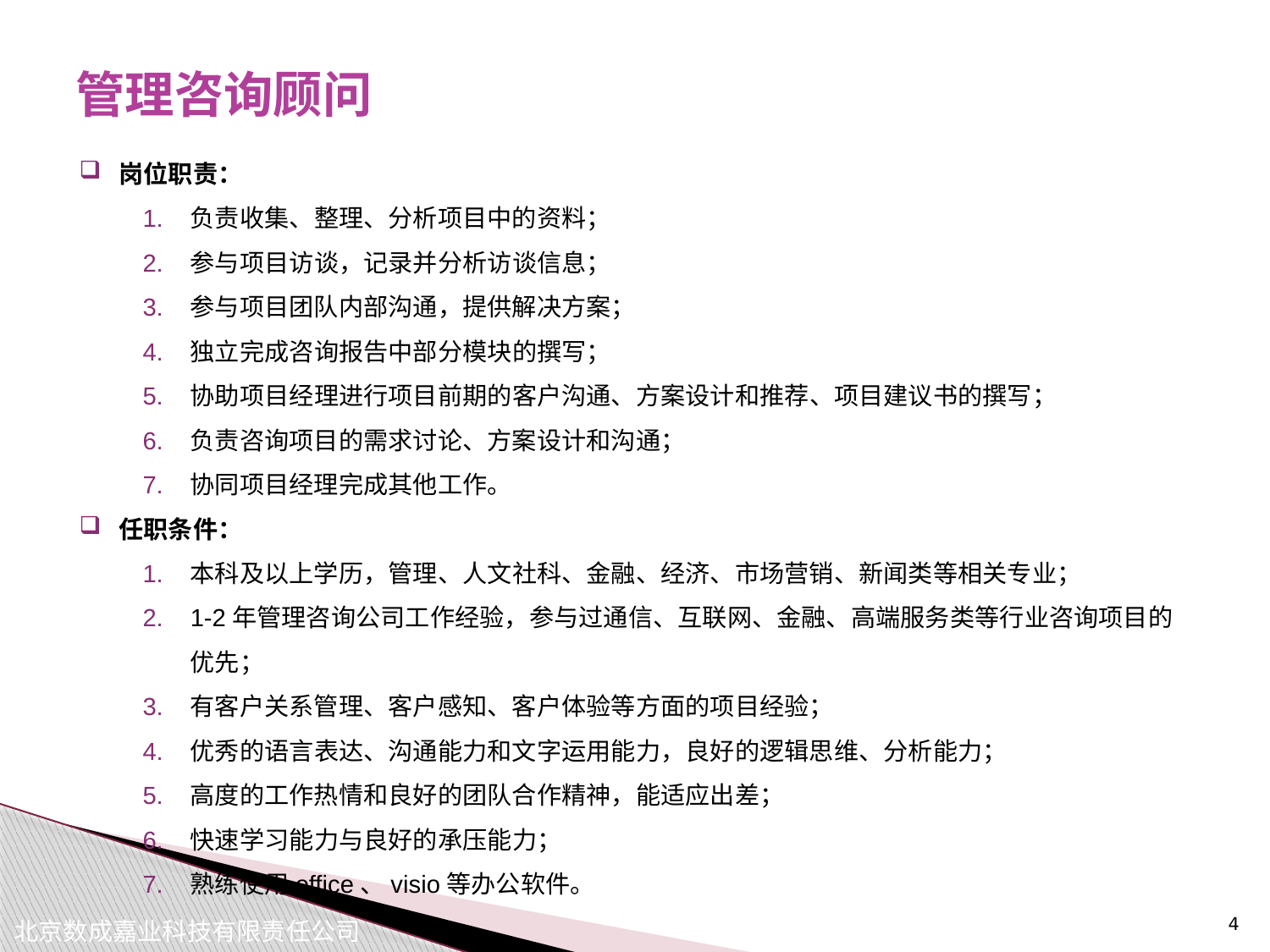

# 管理咨询顾问
岗位职责：
负责收集、整理、分析项目中的资料；
参与项目访谈，记录并分析访谈信息；
参与项目团队内部沟通，提供解决方案；
独立完成咨询报告中部分模块的撰写；
协助项目经理进行项目前期的客户沟通、方案设计和推荐、项目建议书的撰写；
负责咨询项目的需求讨论、方案设计和沟通；
协同项目经理完成其他工作。
任职条件：
本科及以上学历，管理、人文社科、金融、经济、市场营销、新闻类等相关专业；
1-2年管理咨询公司工作经验，参与过通信、互联网、金融、高端服务类等行业咨询项目的优先；
有客户关系管理、客户感知、客户体验等方面的项目经验；
优秀的语言表达、沟通能力和文字运用能力，良好的逻辑思维、分析能力；
高度的工作热情和良好的团队合作精神，能适应出差；
快速学习能力与良好的承压能力；
熟练使用office、visio等办公软件。
4